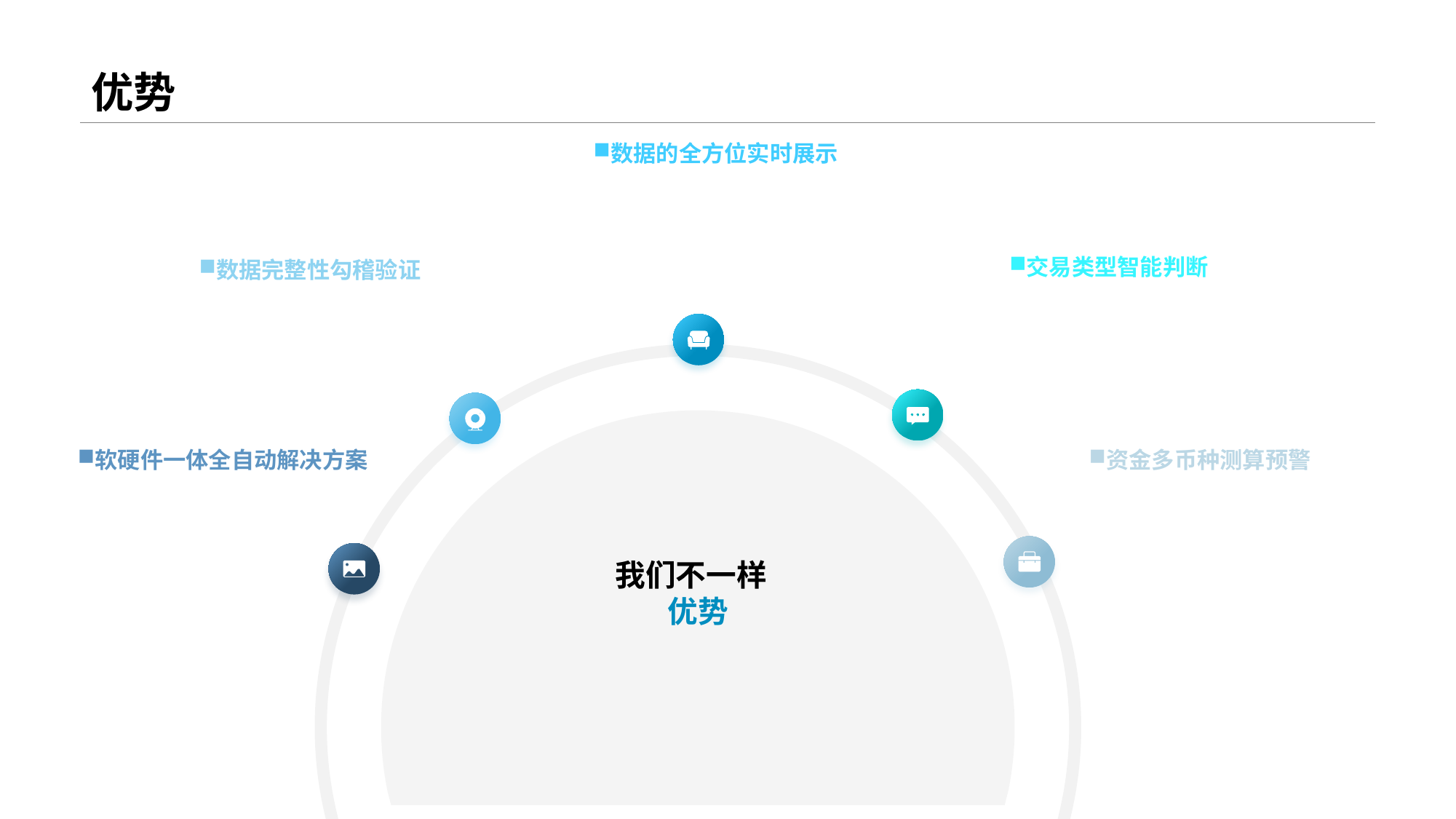

# 优势
数据的全方位实时展示
交易类型智能判断
数据完整性勾稽验证

软硬件一体全自动解决方案
资金多币种测算预警

我们不一样
优势
PC+移动端的全方位展示
面向管理层的资金概要,预警及分析
面向业务人员的流水订阅，实时掌握
流水数据的完整性勾稽，自动解决资金流水重复和缺失的问题。
现金流水的智能判断，根据不同元素自主设定交易类型认定
每天自动更新央行汇率，多币种展示和资金折算；